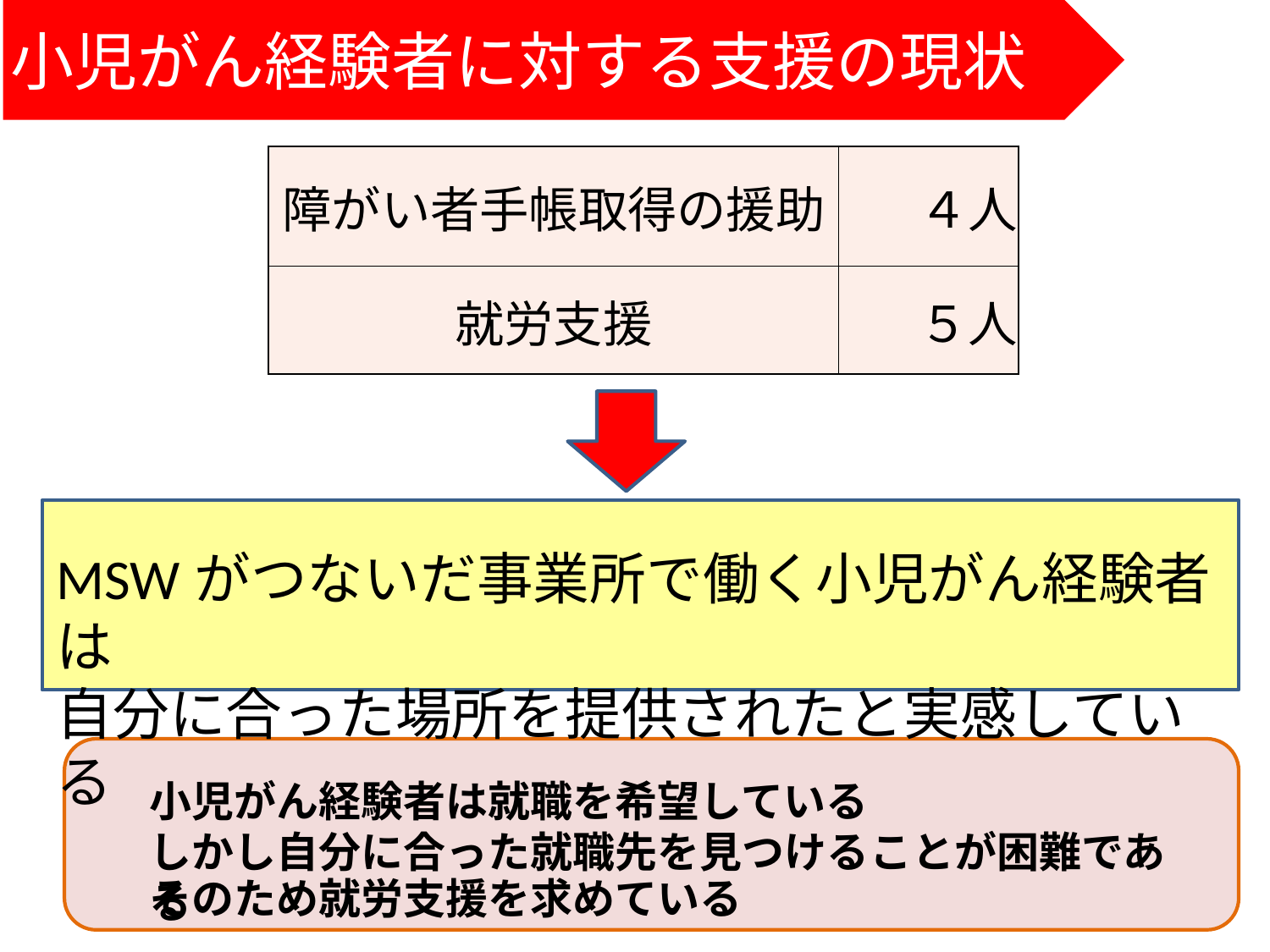

小児がん経験者に対する支援の現状
| 障がい者手帳取得の援助 | ４人 |
| --- | --- |
| 就労支援 | ５人 |

MSWがつないだ事業所で働く小児がん経験者は
自分に合った場所を提供されたと実感している

小児がん経験者は就職を希望している
しかし自分に合った就職先を見つけることが困難である
そのため就労支援を求めている